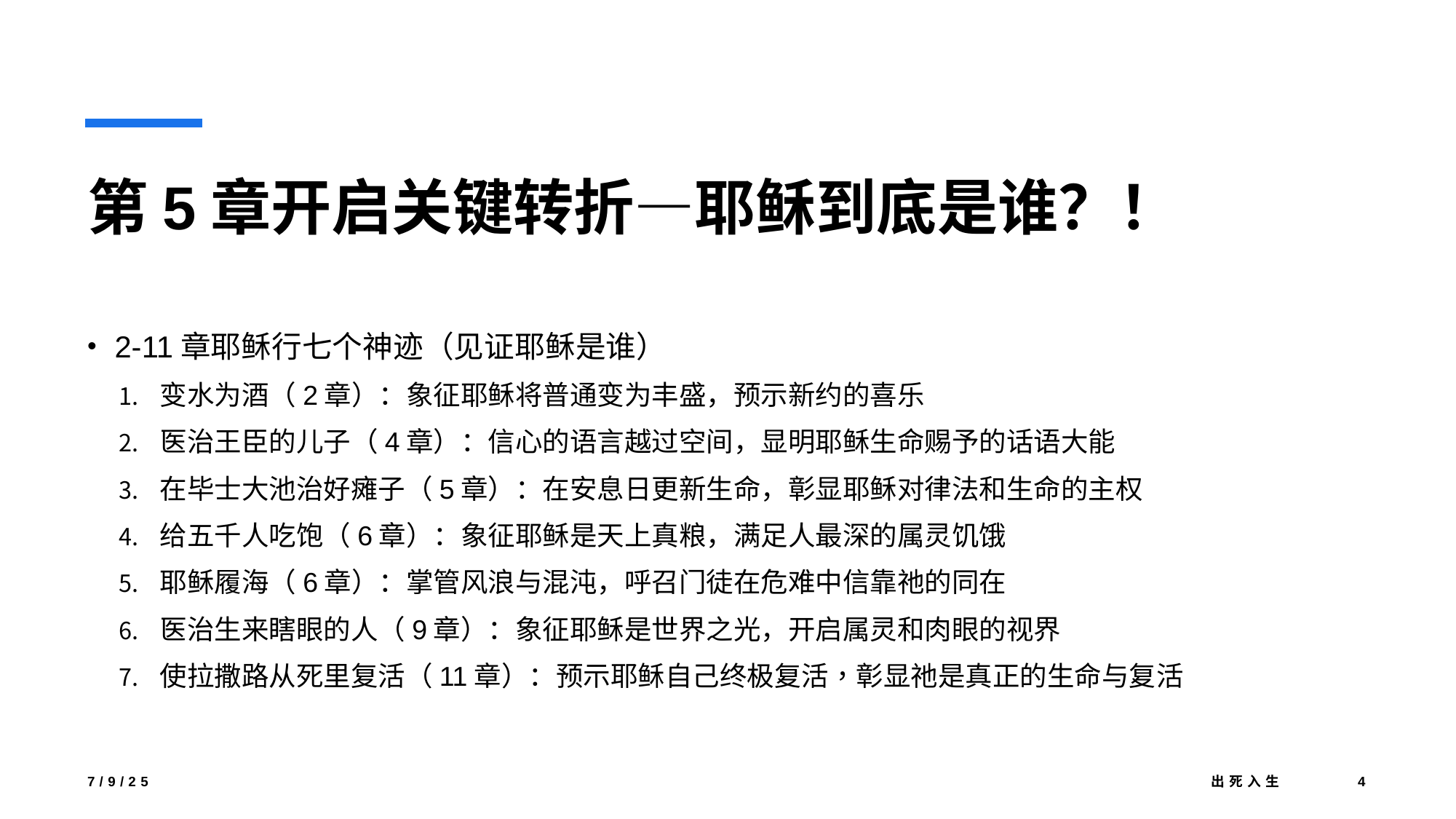

# 第5章开启关键转折—耶稣到底是谁？！
2-11章耶稣行七个神迹（见证耶稣是谁）
变水为酒（2章）：象征耶稣将普通变为丰盛，预示新约的喜乐
医治王臣的儿子（4章）：信心的语言越过空间，显明耶稣生命赐予的话语大能
在毕士大池治好瘫子（5章）：在安息日更新生命，彰显耶稣对律法和生命的主权
给五千人吃饱（6章）：象征耶稣是天上真粮，满足人最深的属灵饥饿
耶稣履海（6章）：掌管风浪与混沌，呼召门徒在危难中信靠祂的同在
医治生来瞎眼的人（9章）：象征耶稣是世界之光，开启属灵和肉眼的视界
使拉撒路从死里复活（11章）：预示耶稣自己终极复活，彰显祂是真正的生命与复活
7/9/25
出死入生
4